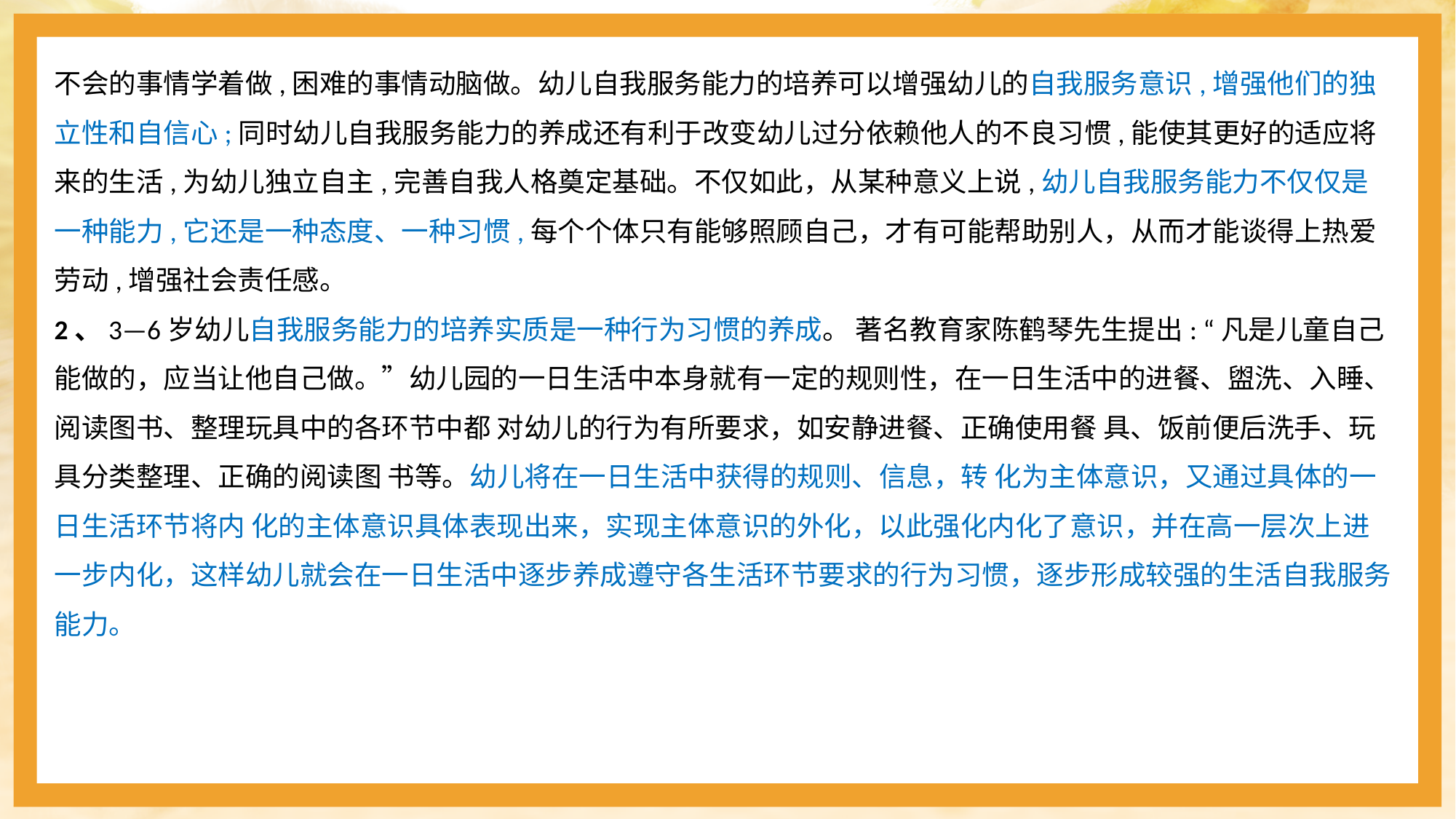

不会的事情学着做,困难的事情动脑做。幼儿自我服务能力的培养可以增强幼儿的自我服务意识,增强他们的独立性和自信心;同时幼儿自我服务能力的养成还有利于改变幼儿过分依赖他人的不良习惯,能使其更好的适应将来的生活,为幼儿独立自主,完善自我人格奠定基础。不仅如此，从某种意义上说,幼儿自我服务能力不仅仅是一种能力,它还是一种态度、一种习惯,每个个体只有能够照顾自己，才有可能帮助别人，从而才能谈得上热爱劳动,增强社会责任感。
2、3—6岁幼儿自我服务能力的培养实质是一种行为习惯的养成。 著名教育家陈鹤琴先生提出: “凡是儿童自己能做的，应当让他自己做。”幼儿园的一日生活中本身就有一定的规则性，在一日生活中的进餐、盥洗、入睡、阅读图书、整理玩具中的各环节中都 对幼儿的行为有所要求，如安静进餐、正确使用餐 具、饭前便后洗手、玩具分类整理、正确的阅读图 书等。幼儿将在一日生活中获得的规则、信息，转 化为主体意识，又通过具体的一日生活环节将内 化的主体意识具体表现出来，实现主体意识的外化，以此强化内化了意识，并在高一层次上进一步内化，这样幼儿就会在一日生活中逐步养成遵守各生活环节要求的行为习惯，逐步形成较强的生活自我服务能力。